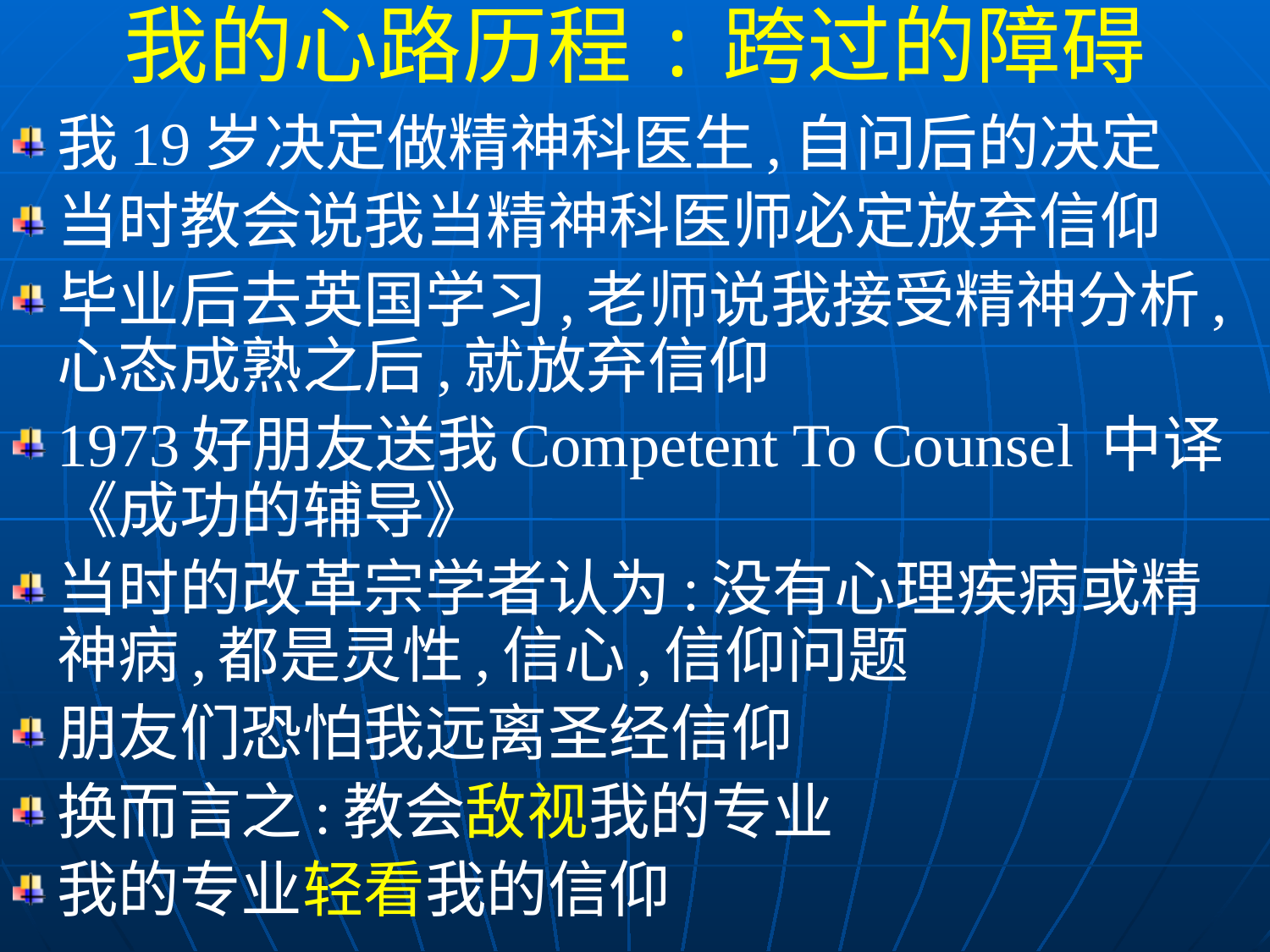

我的心路历程:跨过的障碍
我19岁决定做精神科医生,自问后的决定
当时教会说我当精神科医师必定放弃信仰
毕业后去英国学习,老师说我接受精神分析,心态成熟之后,就放弃信仰
1973好朋友送我Competent To Counsel 中译《成功的辅导》
当时的改革宗学者认为:没有心理疾病或精神病,都是灵性,信心,信仰问题
朋友们恐怕我远离圣经信仰
换而言之:教会敌视我的专业
我的专业轻看我的信仰